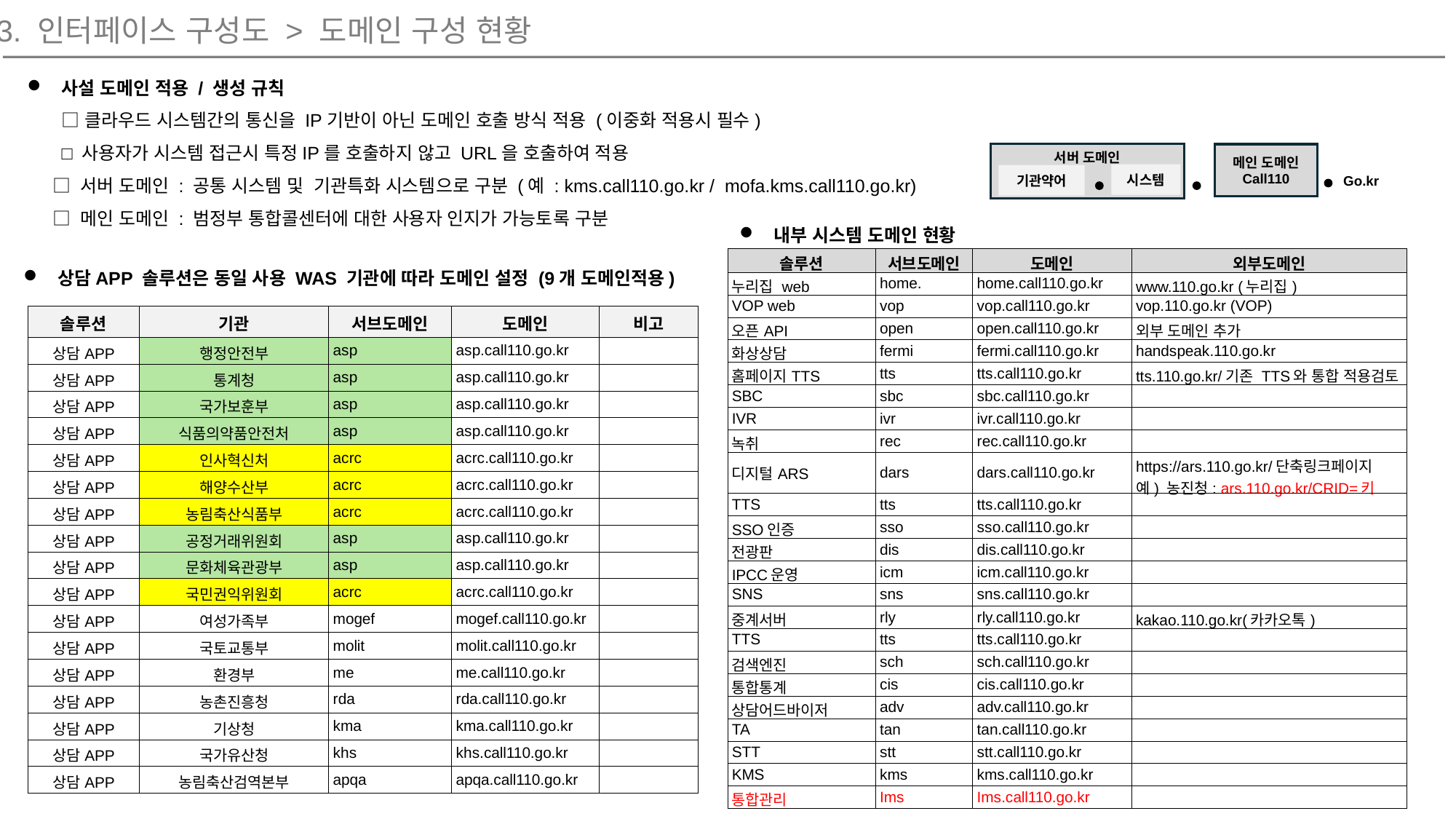

3. 인터페이스 구성도 > 도메인 구성 현황
사설 도메인 적용 / 생성 규칙
□ 클라우드 시스템간의 통신을 IP기반이 아닌 도메인 호출 방식 적용 (이중화 적용시 필수)
□ 사용자가 시스템 접근시 특정IP를 호출하지 않고 URL을 호출하여 적용
     □ 서버 도메인 : 공통 시스템 및  기관특화 시스템으로 구분 (예 : kms.call110.go.kr /  mofa.kms.call110.go.kr)
     □ 메인 도메인 : 범정부 통합콜센터에 대한 사용자 인지가 가능토록 구분
서버 도메인
메인 도메인
Call110
시스템
기관약어
Go.kr

내부 시스템 도메인 현황
| 솔루션 | 서브도메인 | 도메인 | 외부도메인 |
| --- | --- | --- | --- |
| 누리집 web | home. | home.call110.go.kr | www.110.go.kr (누리집) |
| VOP web | vop | vop.call110.go.kr | vop.110.go.kr (VOP) |
| 오픈API | open | open.call110.go.kr | 외부 도메인 추가 |
| 화상상담 | fermi | fermi.call110.go.kr | handspeak.110.go.kr |
| 홈페이지TTS | tts | tts.call110.go.kr | tts.110.go.kr/기존 TTS와 통합 적용검토 |
| SBC | sbc | sbc.call110.go.kr |  |
| IVR | ivr | ivr.call110.go.kr |  |
| 녹취 | rec | rec.call110.go.kr |  |
| 디지털ARS | dars | dars.call110.go.kr | https://ars.110.go.kr/단축링크페이지 예) 농진청: ars.110.go.kr/CRID=키 |
| TTS | tts | tts.call110.go.kr |  |
| SSO인증 | sso | sso.call110.go.kr |  |
| 전광판 | dis | dis.call110.go.kr |  |
| IPCC운영 | icm | icm.call110.go.kr |  |
| SNS | sns | sns.call110.go.kr |  |
| 중계서버 | rly | rly.call110.go.kr | kakao.110.go.kr(카카오톡) |
| TTS | tts | tts.call110.go.kr |  |
| 검색엔진 | sch | sch.call110.go.kr |  |
| 통합통계 | cis | cis.call110.go.kr |  |
| 상담어드바이저 | adv | adv.call110.go.kr |  |
| TA | tan | tan.call110.go.kr |  |
| STT | stt | stt.call110.go.kr |  |
| KMS | kms | kms.call110.go.kr |  |
| 통합관리 | Ims | Ims.call110.go.kr |  |
상담APP 솔루션은 동일 사용 WAS 기관에 따라 도메인 설정 (9개 도메인적용)
| 솔루션 | 기관 | 서브도메인 | 도메인 | 비고 |
| --- | --- | --- | --- | --- |
| 상담APP | 행정안전부 | asp | asp.call110.go.kr |  |
| 상담APP | 통계청 | asp | asp.call110.go.kr |  |
| 상담APP | 국가보훈부 | asp | asp.call110.go.kr |  |
| 상담APP | 식품의약품안전처 | asp | asp.call110.go.kr |  |
| 상담APP | 인사혁신처 | acrc | acrc.call110.go.kr |  |
| 상담APP | 해양수산부 | acrc | acrc.call110.go.kr |  |
| 상담APP | 농림축산식품부 | acrc | acrc.call110.go.kr |  |
| 상담APP | 공정거래위원회 | asp | asp.call110.go.kr |  |
| 상담APP | 문화체육관광부 | asp | asp.call110.go.kr |  |
| 상담APP | 국민권익위원회 | acrc | acrc.call110.go.kr |  |
| 상담APP | 여성가족부 | mogef | mogef.call110.go.kr |  |
| 상담APP | 국토교통부 | molit | molit.call110.go.kr |  |
| 상담APP | 환경부 | me | me.call110.go.kr |  |
| 상담APP | 농촌진흥청 | rda | rda.call110.go.kr |  |
| 상담APP | 기상청 | kma | kma.call110.go.kr |  |
| 상담APP | 국가유산청 | khs | khs.call110.go.kr |  |
| 상담APP | 농림축산검역본부 | apqa | apqa.call110.go.kr |  |